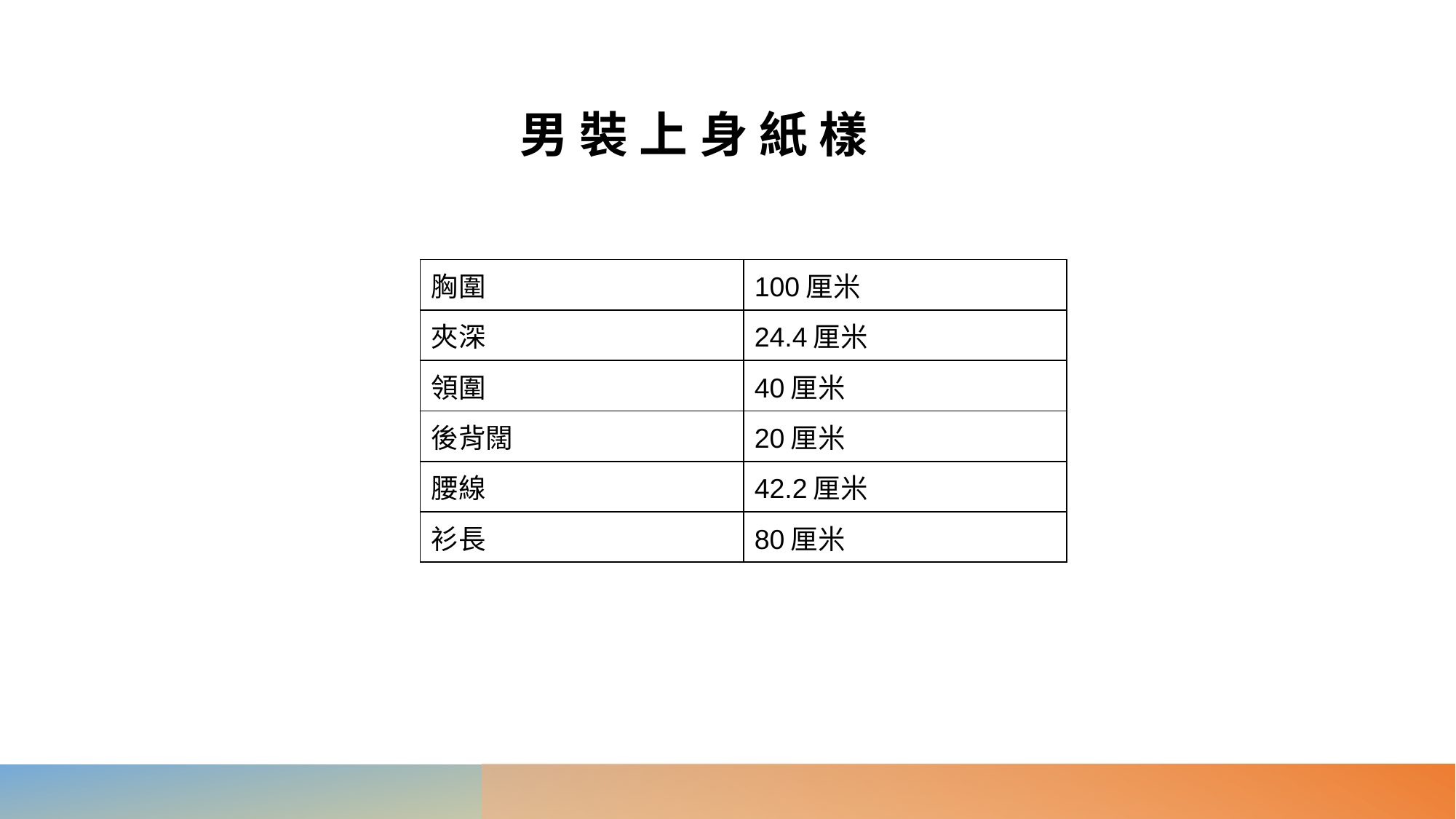

# 男裝上身紙樣
| 胸圍 | 100厘米 |
| --- | --- |
| 夾深 | 24.4厘米 |
| 領圍 | 40厘米 |
| 後背闊 | 20厘米 |
| 腰線 | 42.2厘米 |
| 衫長 | 80厘米 |